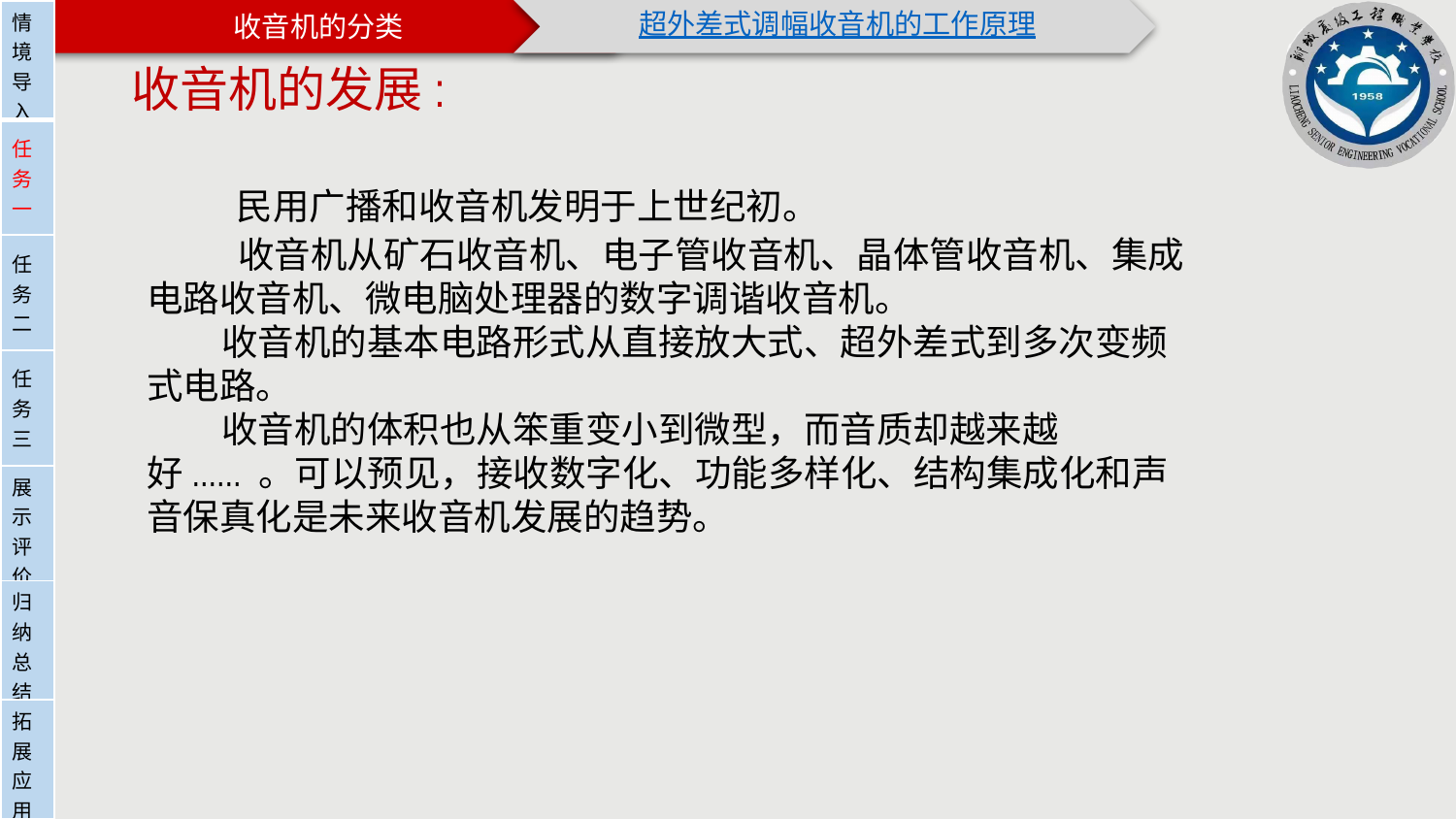

| 情境导入 |
| --- |
| 任务一 |
| 任务二 |
| 任务三 |
| 展示评价 |
| 归纳总结 |
| 拓展应用 |
收音机的分类
超外差式调幅收音机的工作原理
收音机的发展:
        民用广播和收音机发明于上世纪初。
          收音机从矿石收音机、电子管收音机、晶体管收音机、集成电路收音机、微电脑处理器的数字调谐收音机。
        收音机的基本电路形式从直接放大式、超外差式到多次变频式电路。
        收音机的体积也从笨重变小到微型，而音质却越来越好...... 。可以预见，接收数字化、功能多样化、结构集成化和声音保真化是未来收音机发展的趋势。